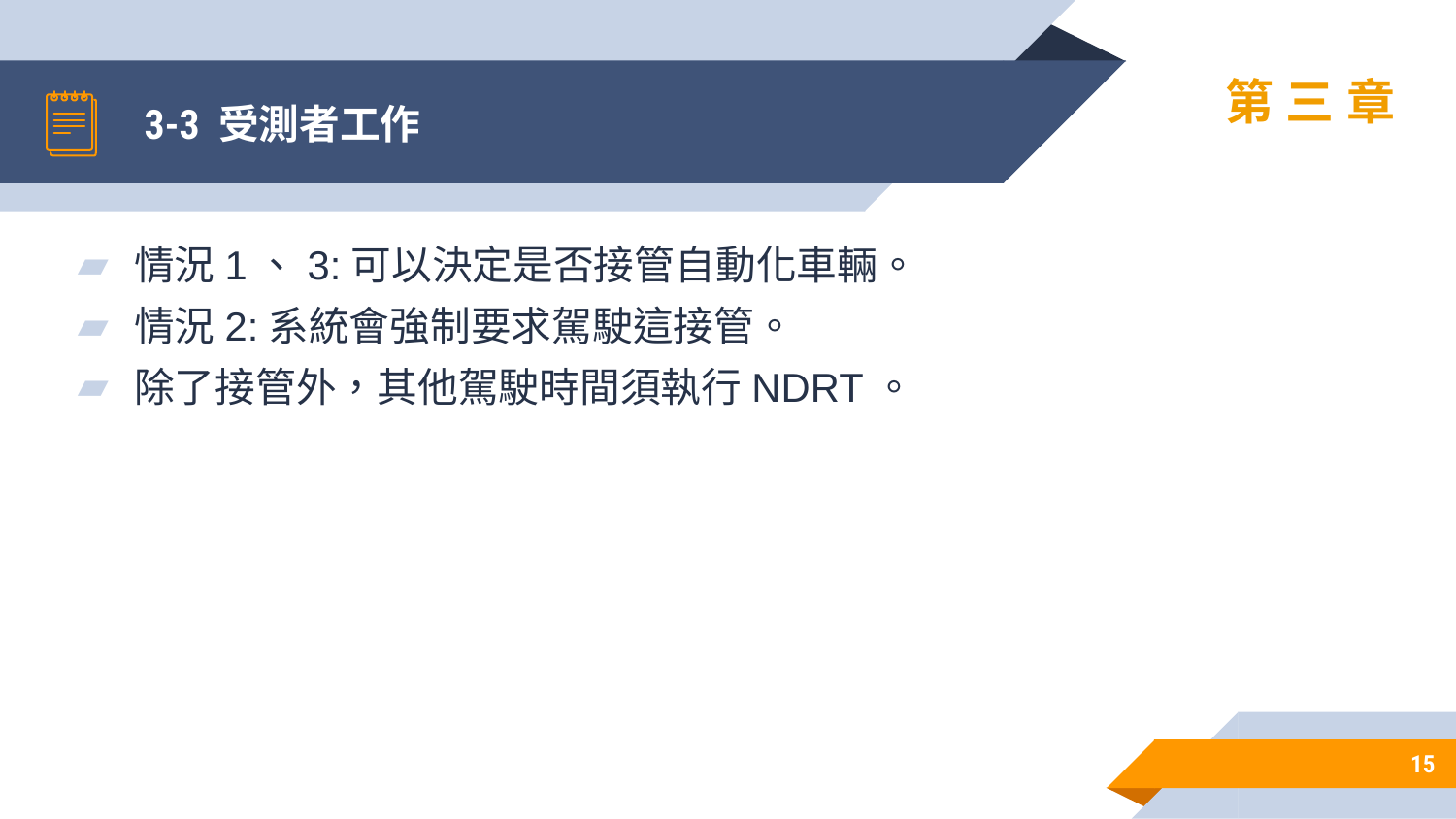

# 3-3 受測者工作
第三章

情況1、3:可以決定是否接管自動化車輛。
情況2:系統會強制要求駕駛這接管。
除了接管外，其他駕駛時間須執行NDRT。
15